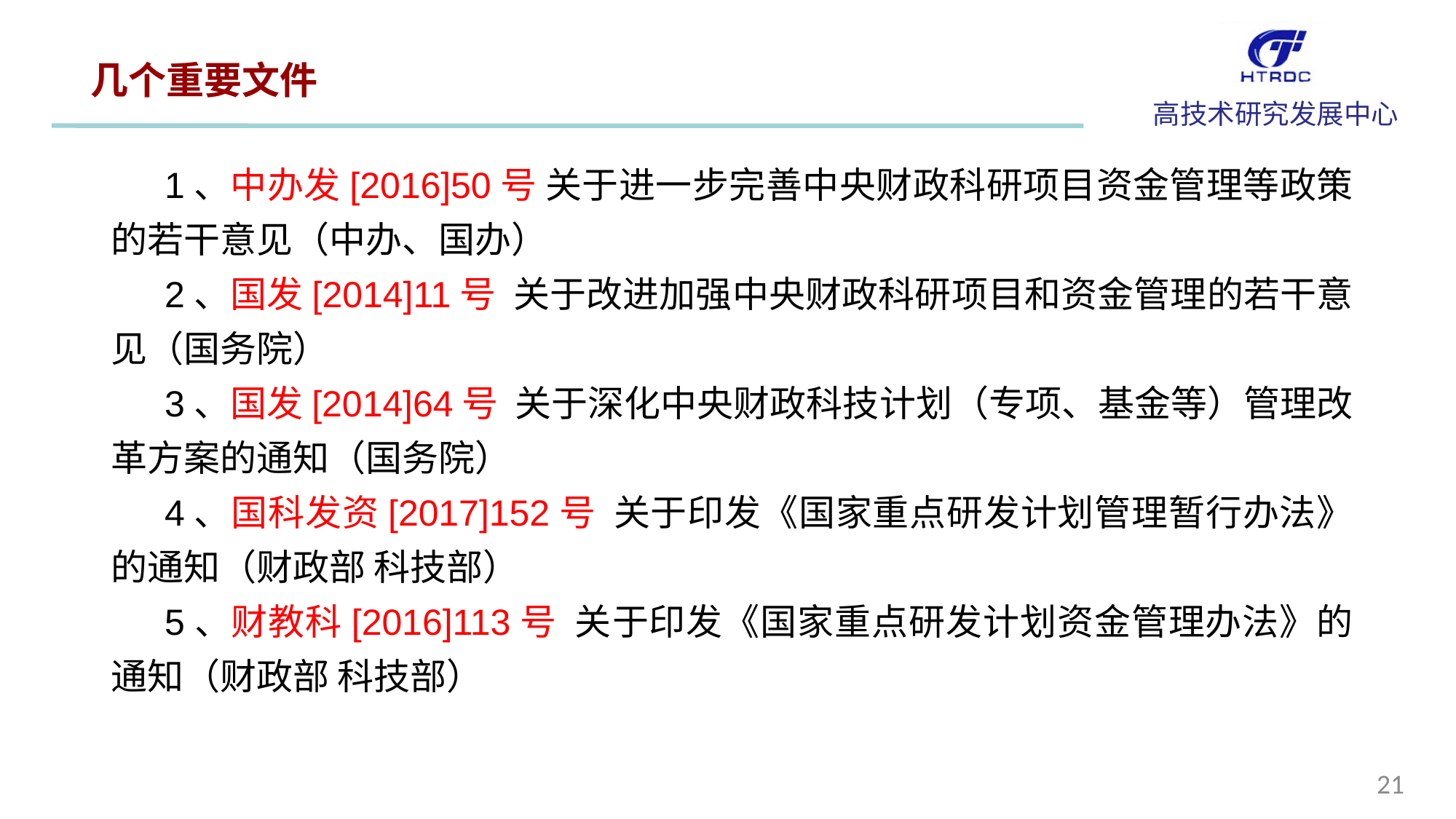

几个重要文件
1、中办发[2016]50号 关于进一步完善中央财政科研项目资金管理等政策的若干意见（中办、国办）
2、国发[2014]11号  关于改进加强中央财政科研项目和资金管理的若干意见（国务院）
3、国发[2014]64号  关于深化中央财政科技计划（专项、基金等）管理改革方案的通知（国务院）
4、国科发资[2017]152号  关于印发《国家重点研发计划管理暂行办法》的通知（财政部 科技部）
5、财教科[2016]113号  关于印发《国家重点研发计划资金管理办法》的通知（财政部 科技部）